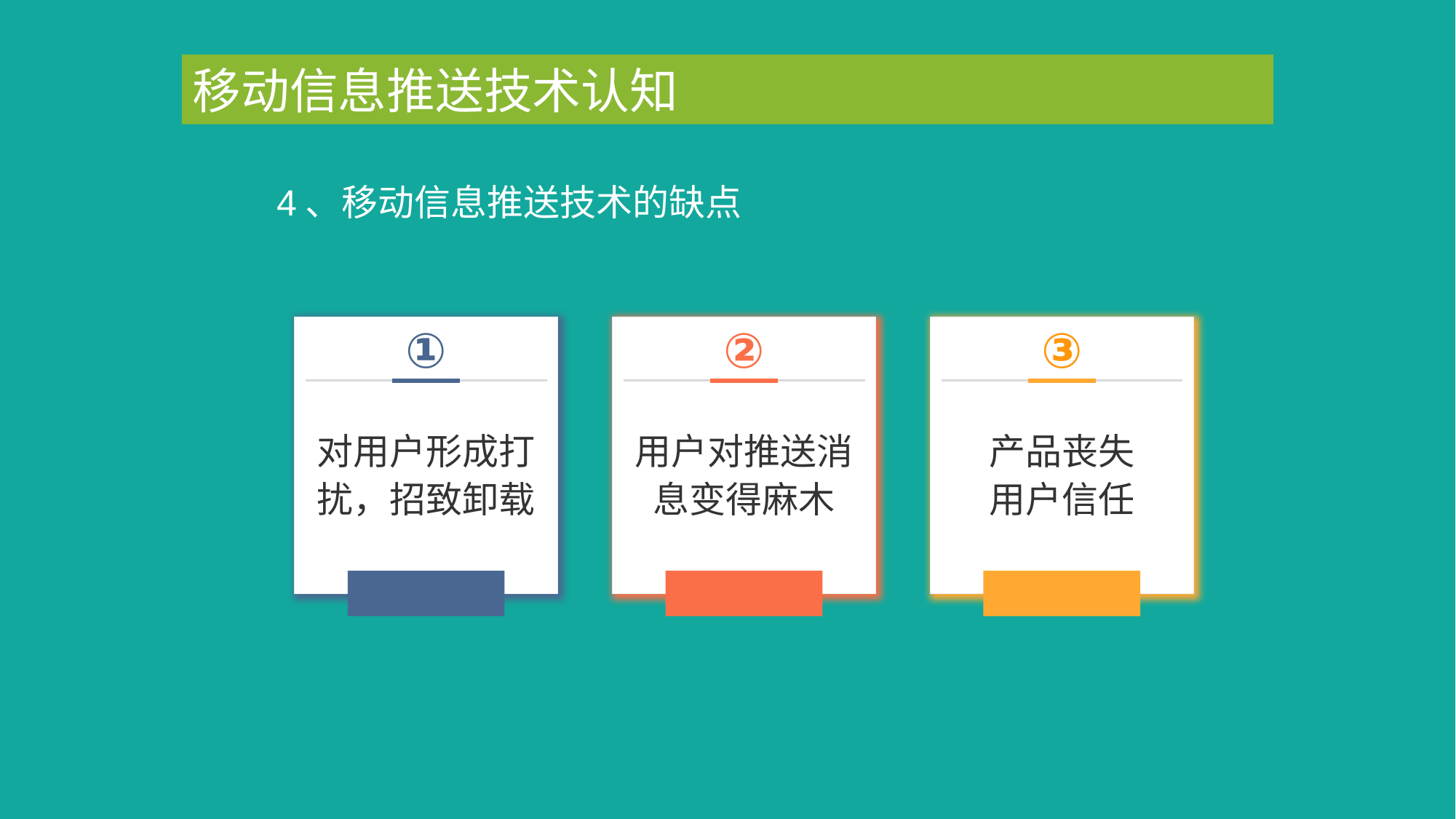

移动信息推送技术认知
4、移动信息推送技术的缺点
对用户形成打扰，招致卸载
①

产品丧失
用户信任
③

用户对推送消息变得麻木
②